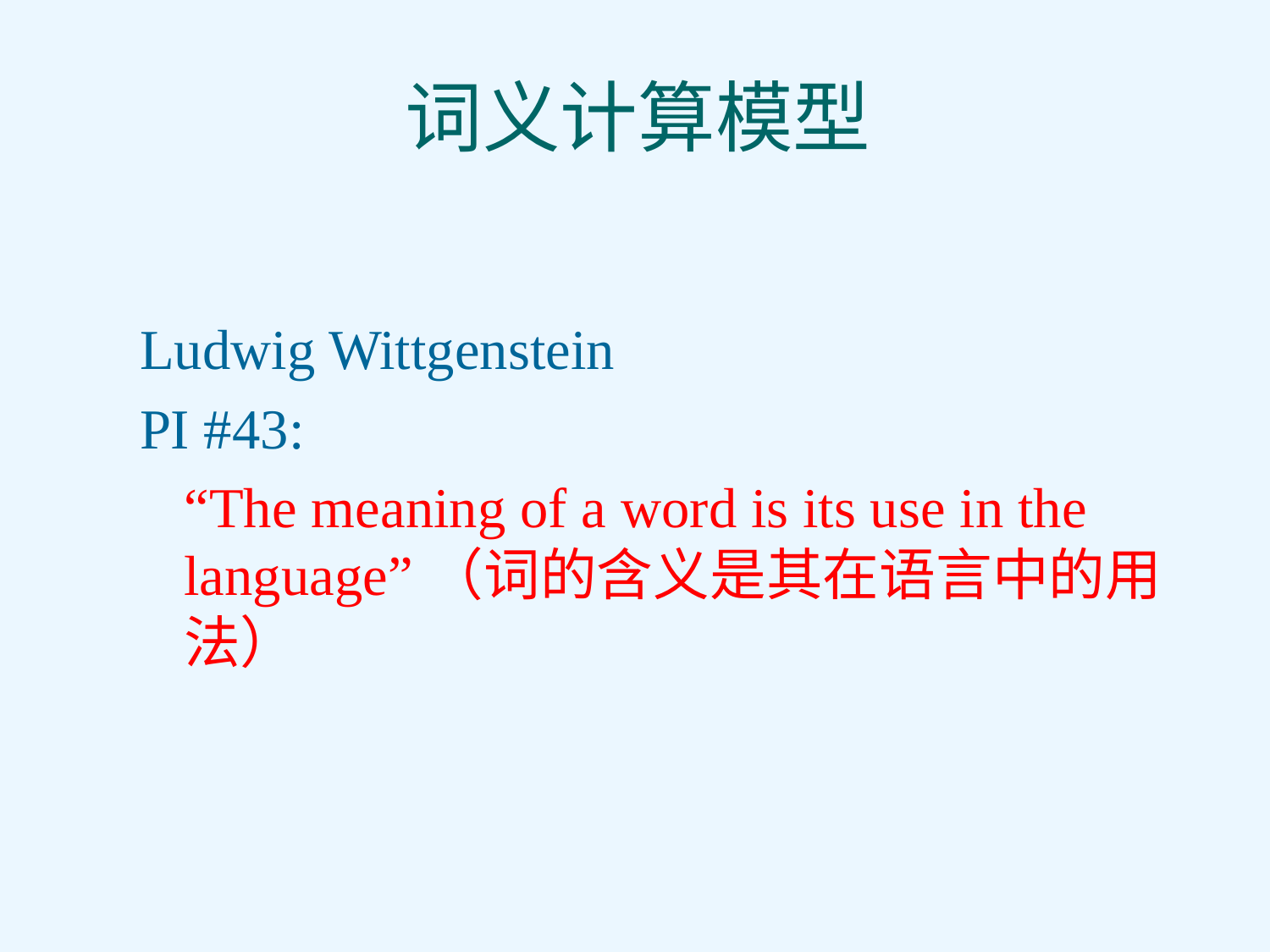

# 词义计算模型
Ludwig Wittgenstein
PI #43:
“The meaning of a word is its use in the language”（词的含义是其在语言中的用法）